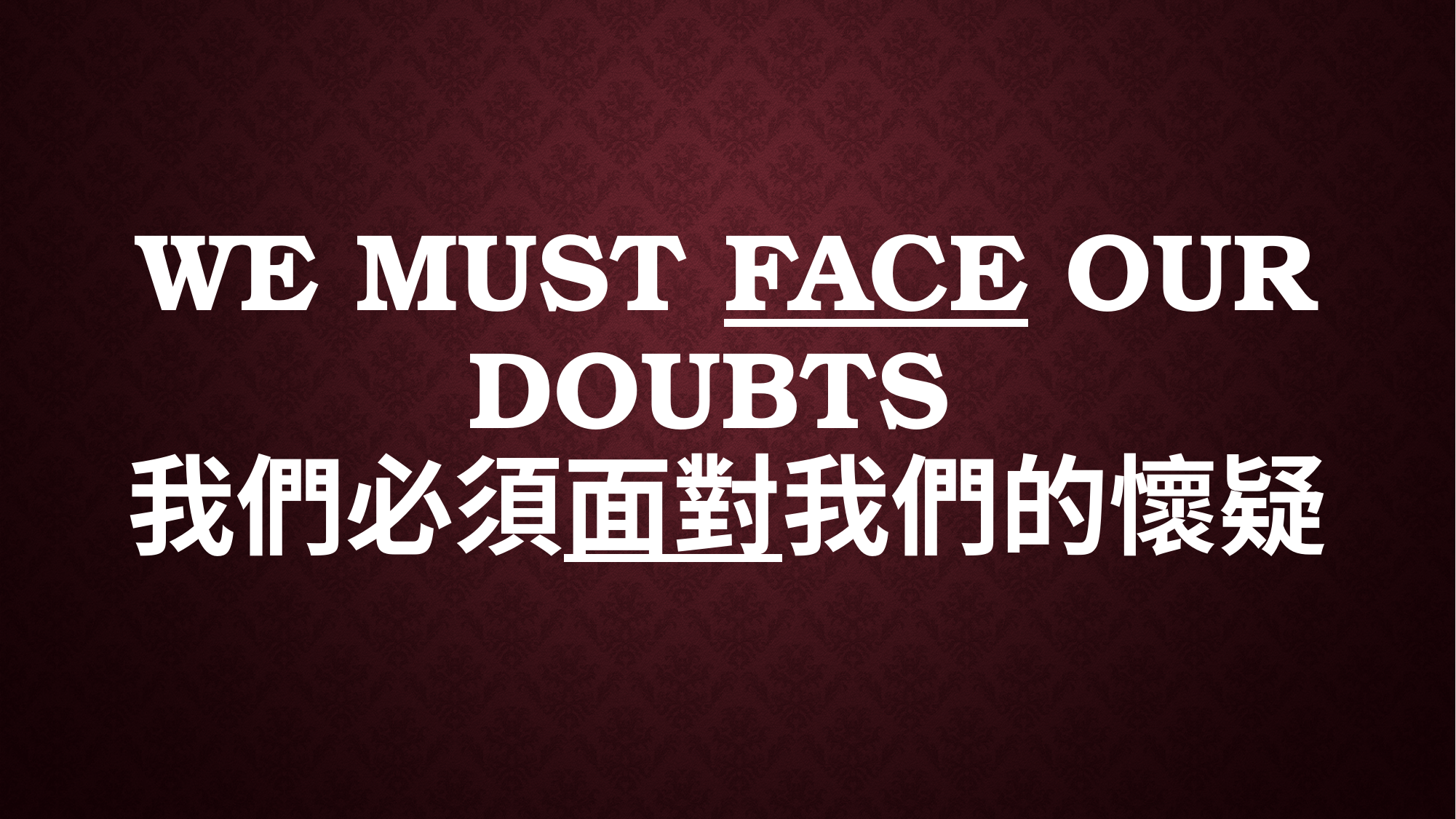

# WE MUST FACE OUR DOUBTS 我們必須面對我們的懷疑